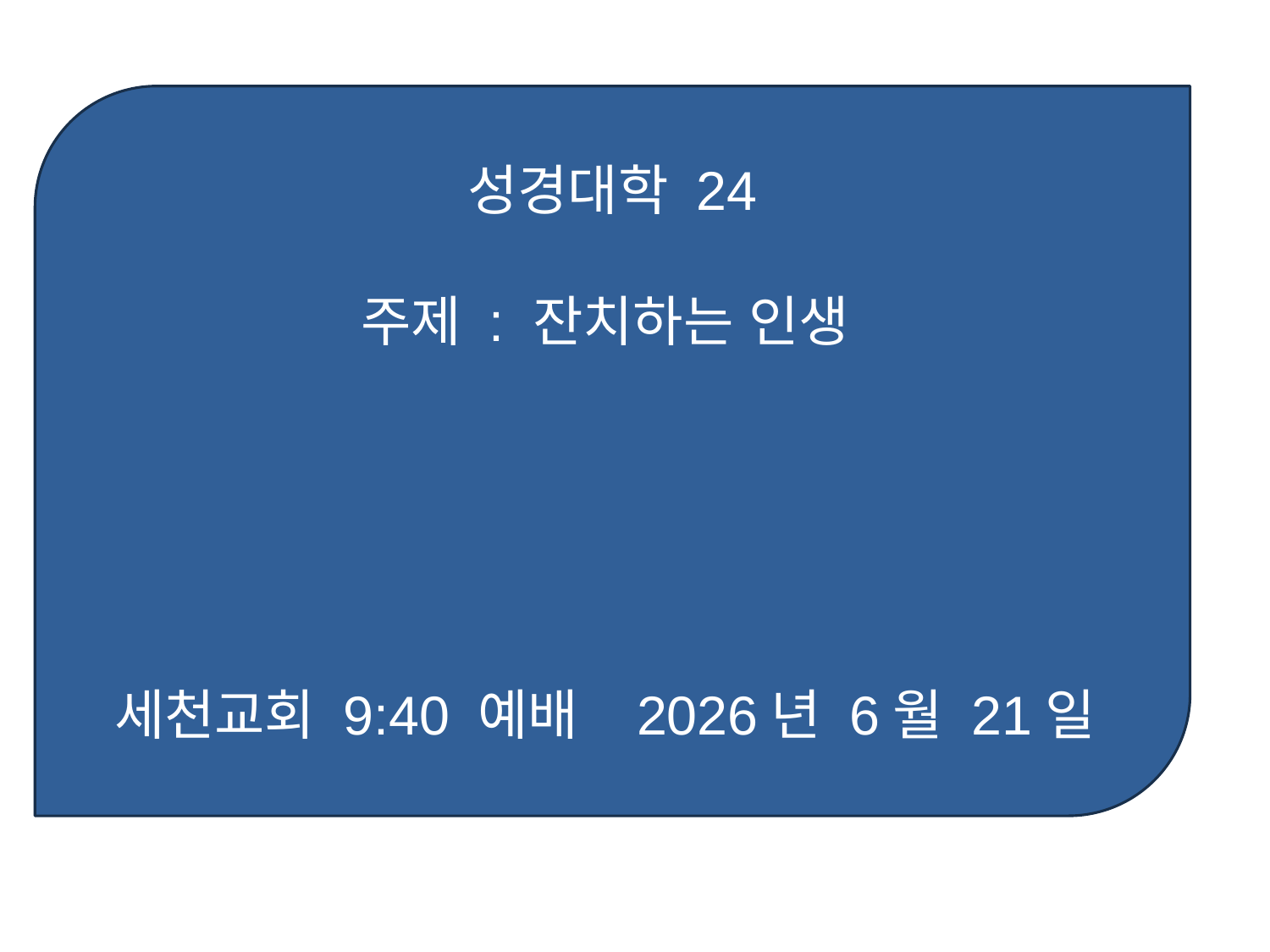

성경대학 24

주제 : 잔치하는 인생

세천교회 9:40 예배   2026년 6월 21일